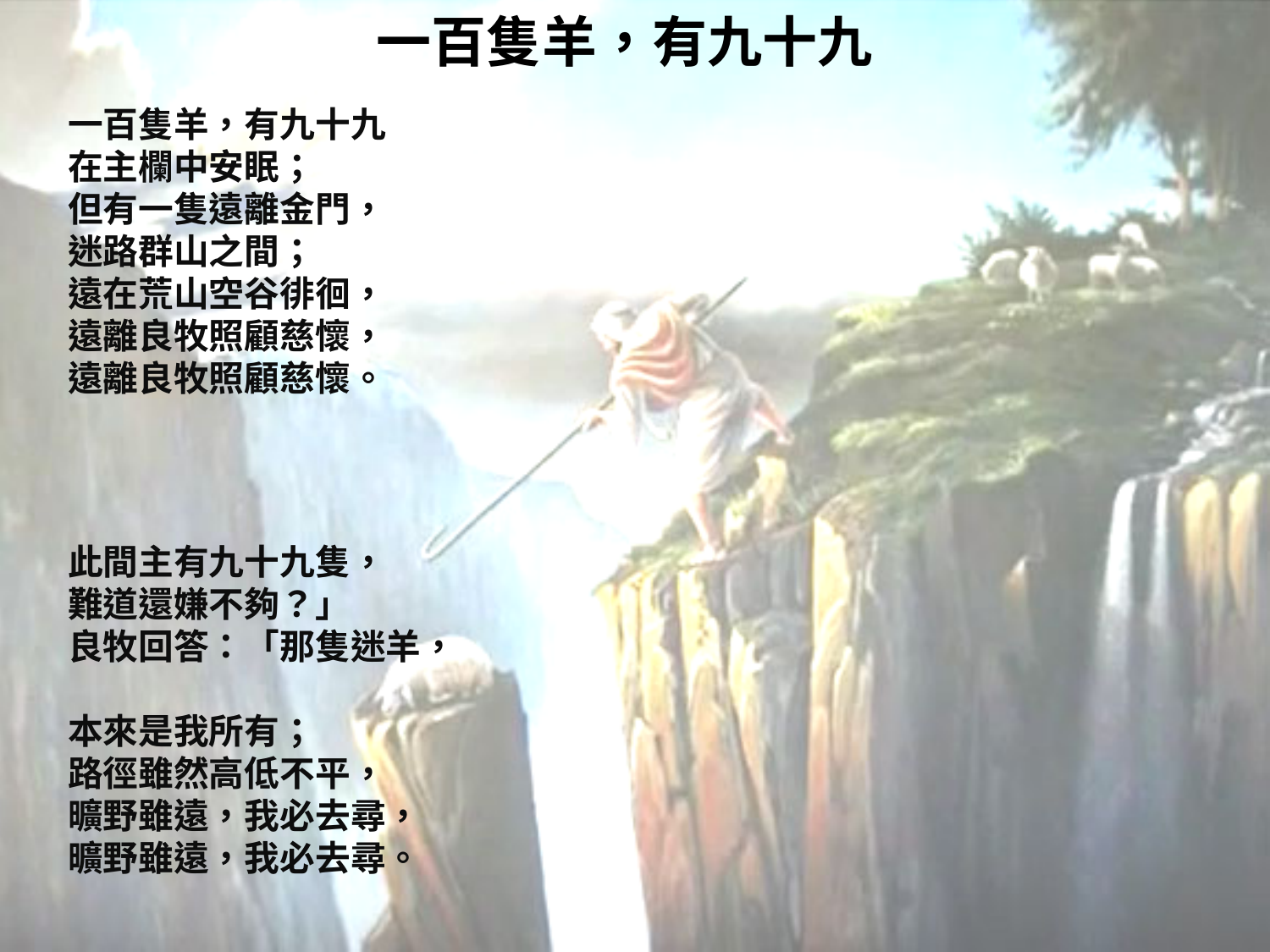

# 一百隻羊，有九十九
一百隻羊，有九十九
在主欄中安眠；
但有一隻遠離金門，
迷路群山之間；
遠在荒山空谷徘徊，
遠離良牧照顧慈懷，
遠離良牧照顧慈懷。

此間主有九十九隻，
難道還嫌不夠？」
良牧回答：「那隻迷羊，
本來是我所有；
路徑雖然高低不平，
曠野雖遠，我必去尋，
曠野雖遠，我必去尋。